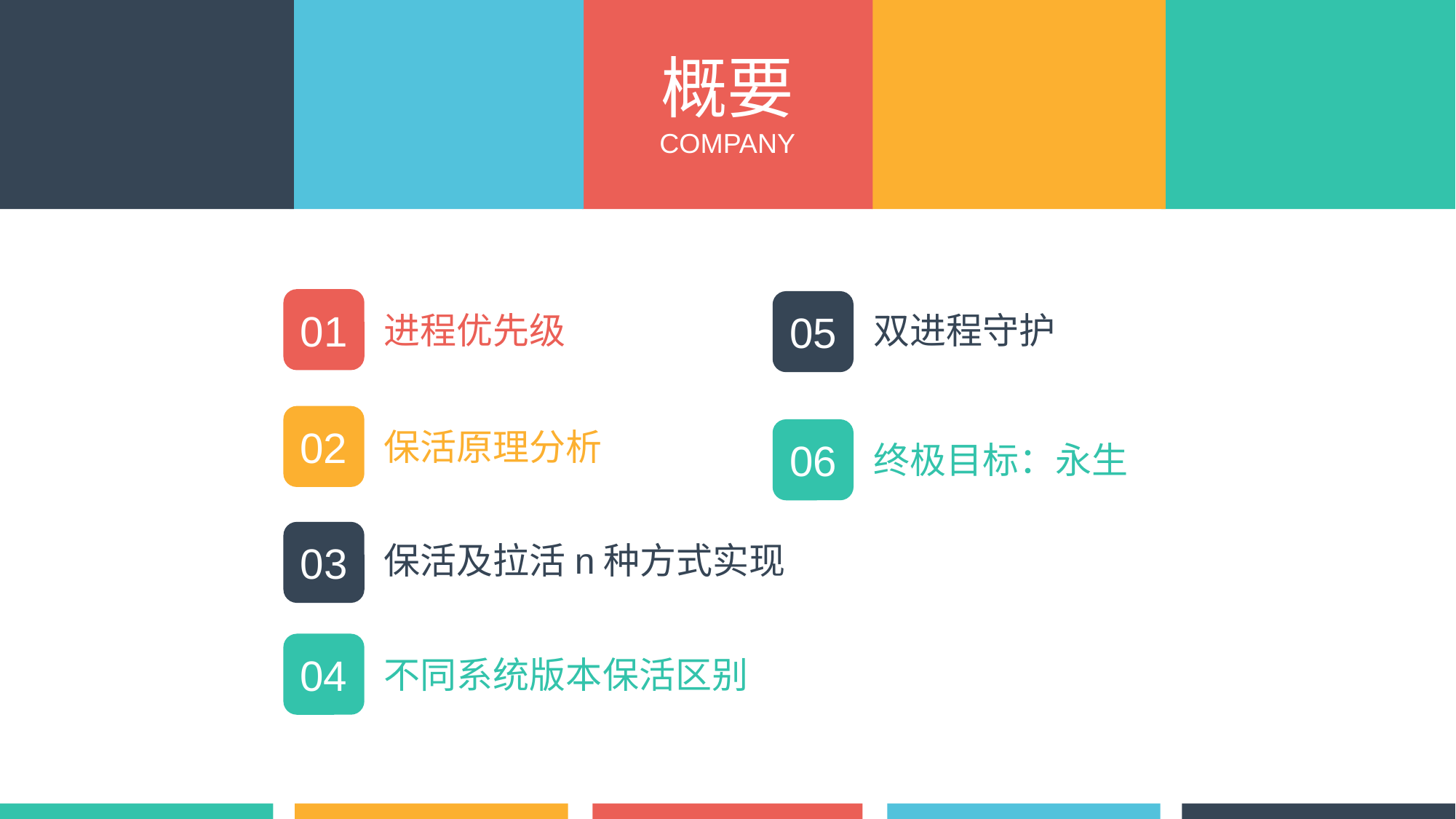

概要
COMPANY
01
进程优先级
05
双进程守护
02
保活原理分析
06
终极目标：永生
03
保活及拉活n种方式实现
04
不同系统版本保活区别